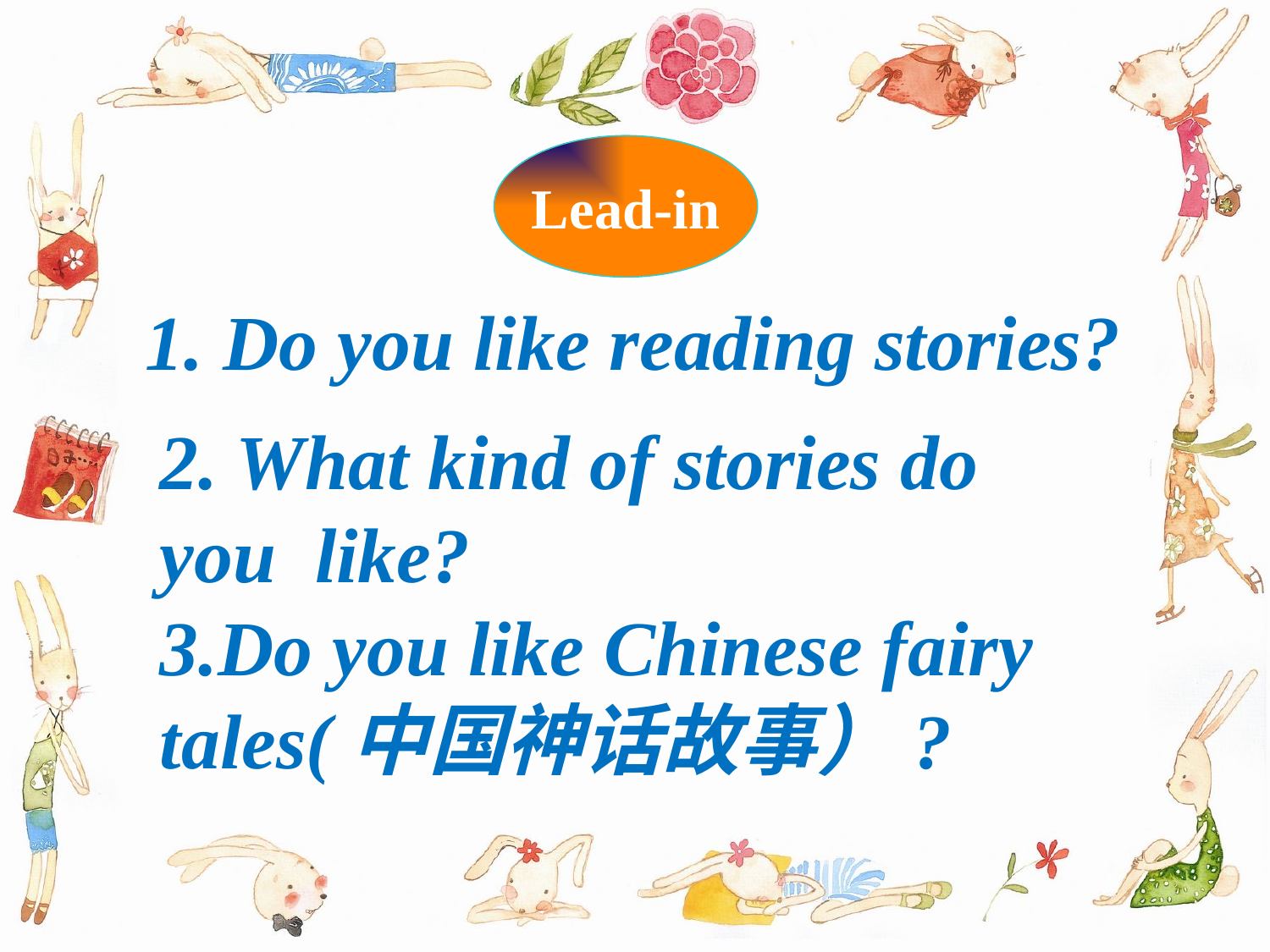

Lead-in
1. Do you like reading stories?
2. What kind of stories do you  like?
3.Do you like Chinese fairy  tales(中国神话故事）?